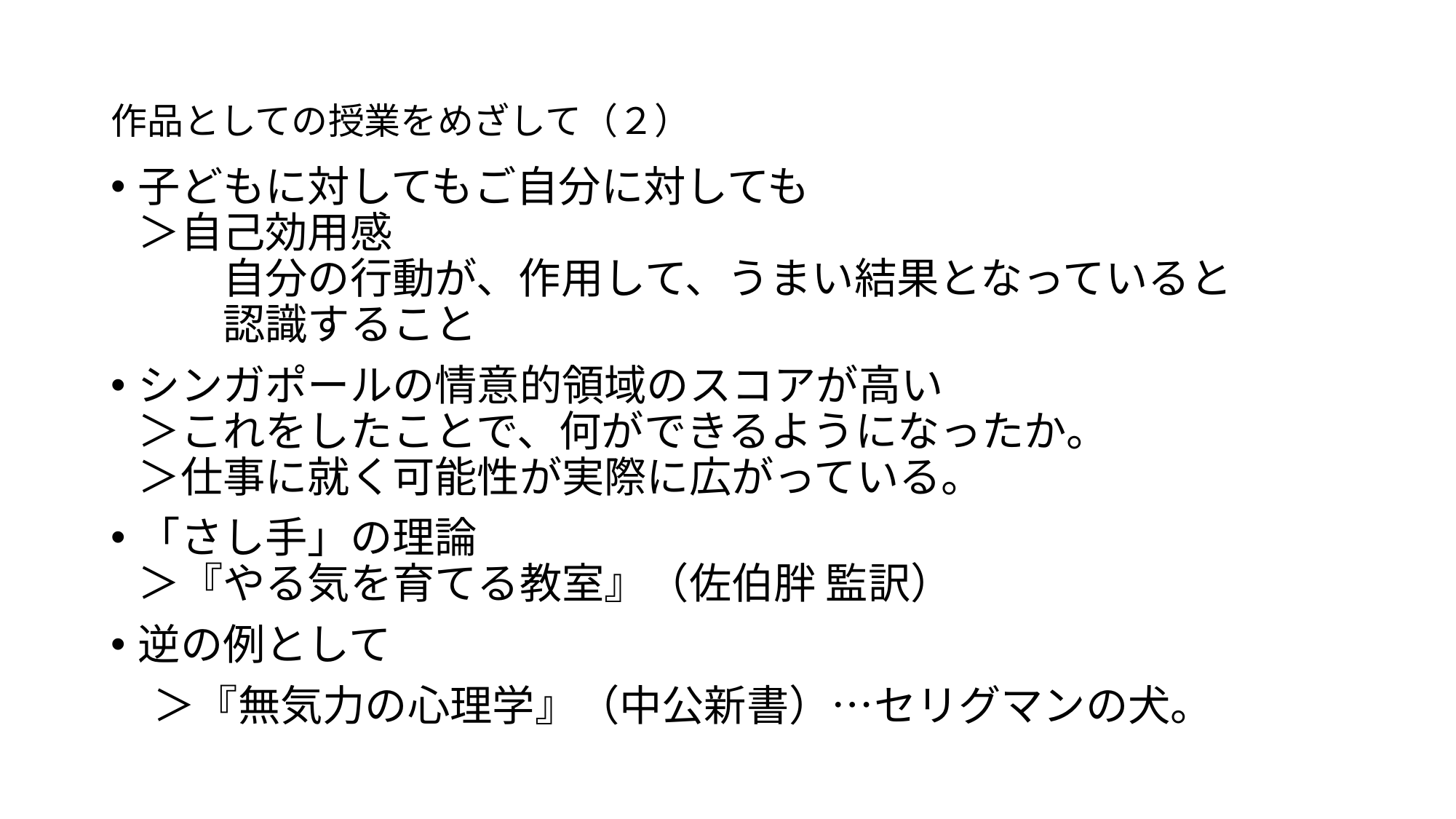

# 作品としての授業をめざして（２）
子どもに対してもご自分に対しても
＞自己効用感
　　自分の行動が、作用して、うまい結果となっていると
　　認識すること
シンガポールの情意的領域のスコアが高い
＞これをしたことで、何ができるようになったか。
＞仕事に就く可能性が実際に広がっている。
「さし手」の理論
＞『やる気を育てる教室』（佐伯胖 監訳）
逆の例として
　＞『無気力の心理学』（中公新書）…セリグマンの犬。